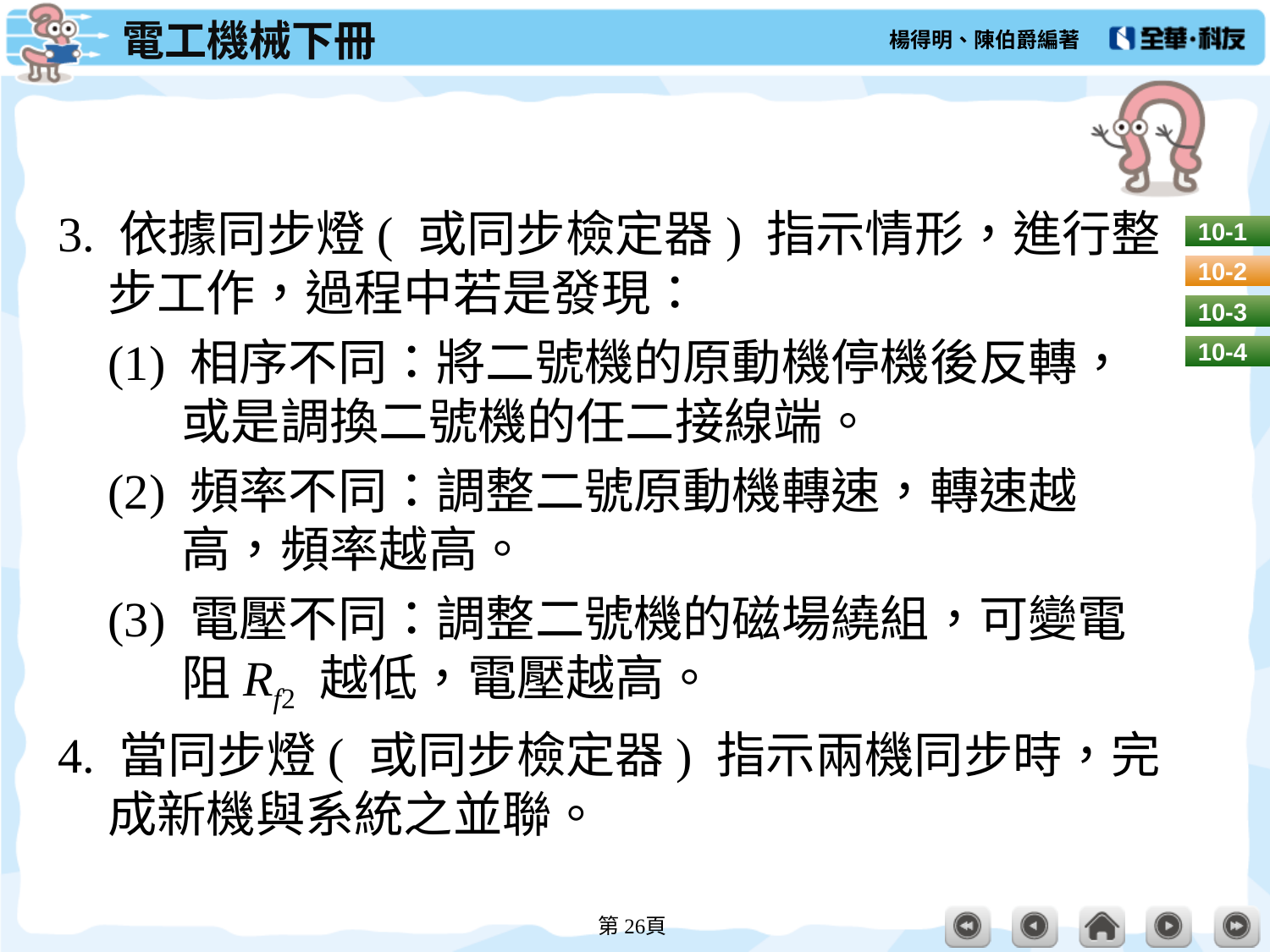

#
3. 依據同步燈( 或同步檢定器) 指示情形，進行整步工作，過程中若是發現：
(1) 相序不同：將二號機的原動機停機後反轉，或是調換二號機的任二接線端。
(2) 頻率不同：調整二號原動機轉速，轉速越高，頻率越高。
(3) 電壓不同：調整二號機的磁場繞組，可變電阻Rf2 越低，電壓越高。
4. 當同步燈( 或同步檢定器) 指示兩機同步時，完成新機與系統之並聯。